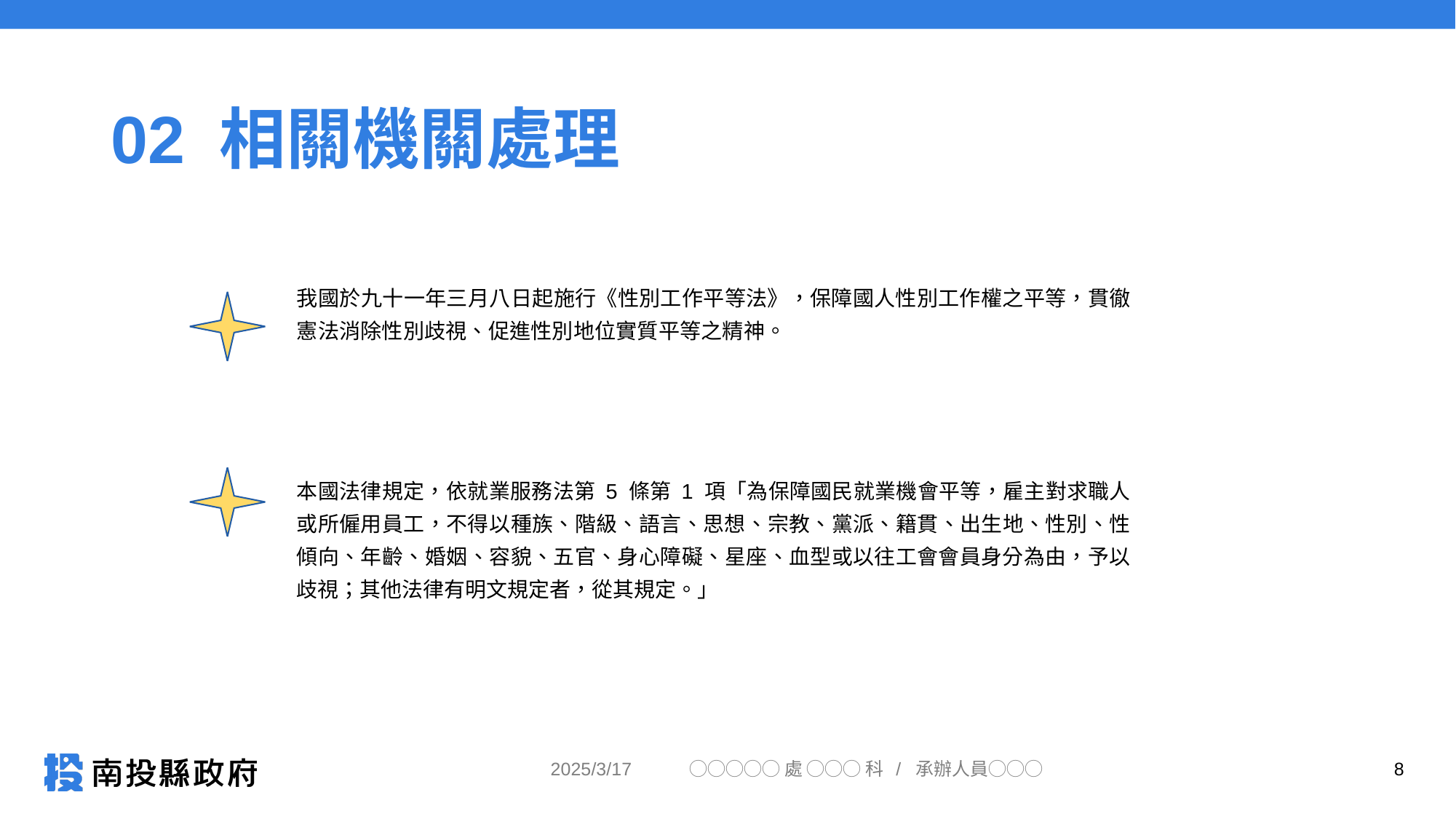

# 02 相關機關處理
我國於九十一年三月八日起施行《性別工作平等法》，保障國人性別工作權之平等，貫徹憲法消除性別歧視、促進性別地位實質平等之精神。

本國法律規定，依就業服務法第 5 條第 1 項「為保障國民就業機會平等，雇主對求職人或所僱用員工，不得以種族、階級、語言、思想、宗教、黨派、籍貫、出生地、性別、性傾向、年齡、婚姻、容貌、五官、身心障礙、星座、血型或以往工會會員身分為由，予以歧視；其他法律有明文規定者，從其規定。」

2025/3/17
◯◯◯◯◯處 ◯◯◯ 科  /  承辦人員◯◯◯
8